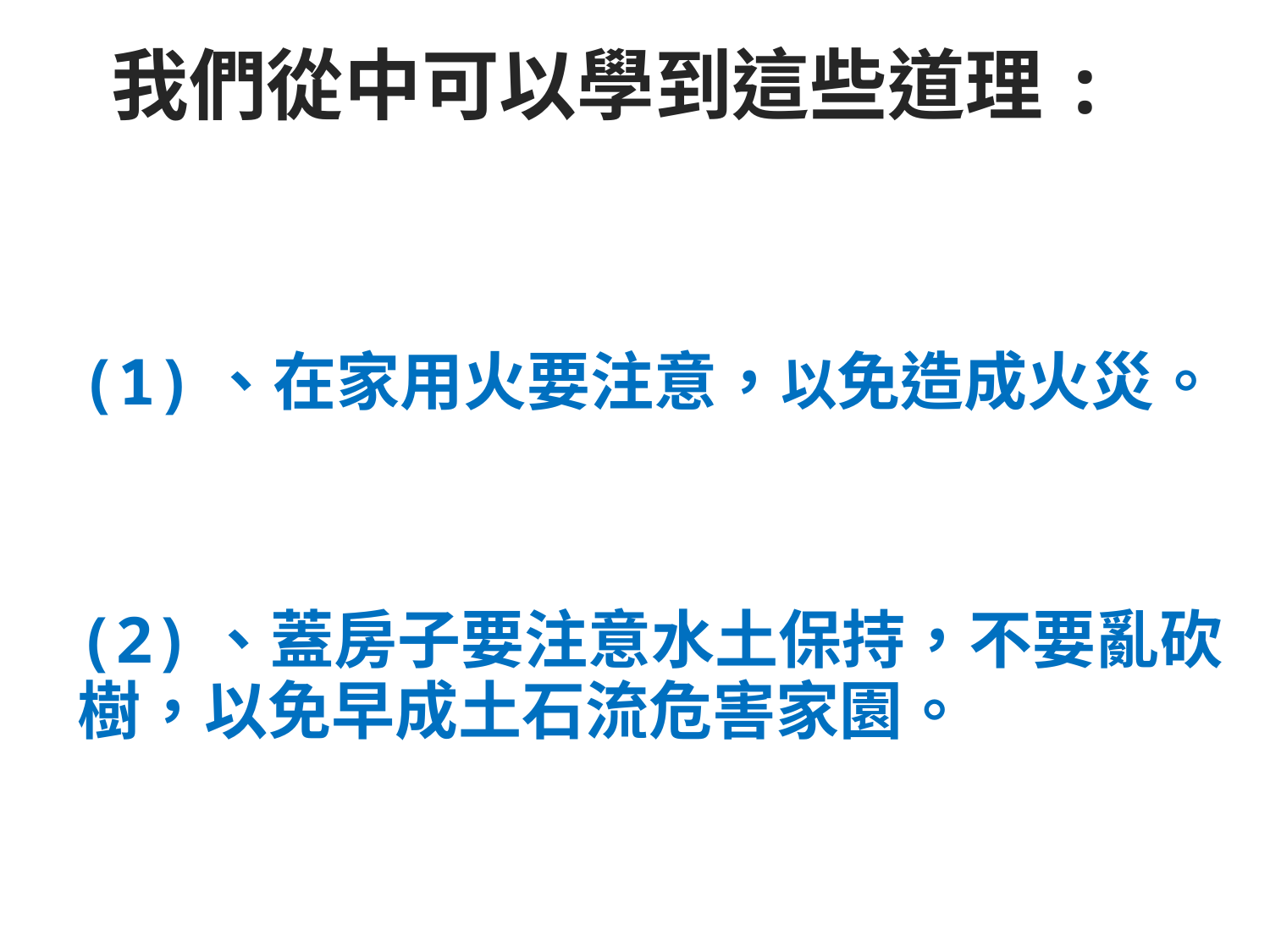

我們從中可以學到這些道理:
(1)、在家用火要注意，以免造成火災。
(2)、蓋房子要注意水土保持，不要亂砍樹，以免早成土石流危害家園。